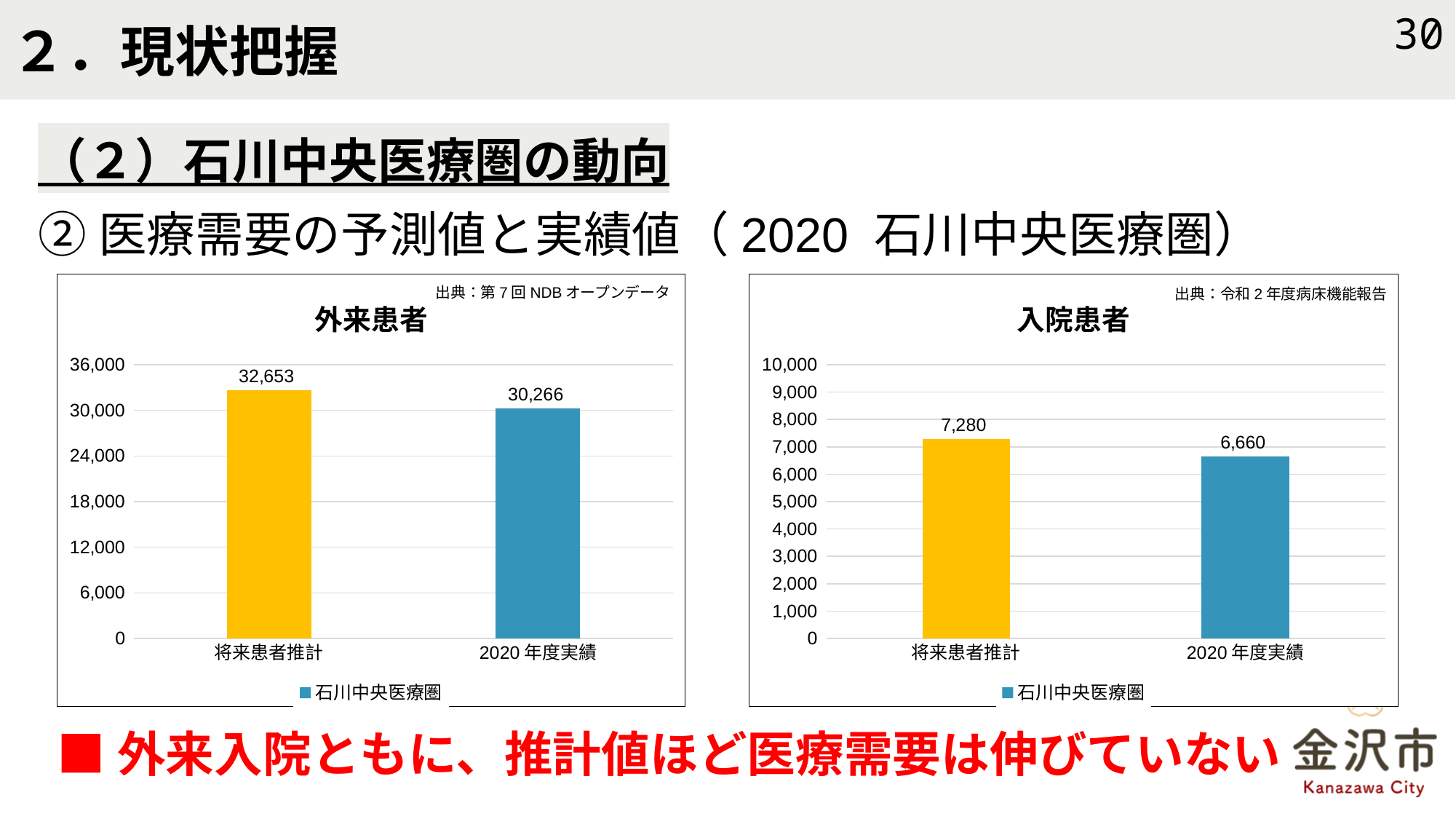

# ２．現状把握
30
（２）石川中央医療圏の動向
A
②医療需要の予測値と実績値（2020 石川中央医療圏）

### Chart: 外来患者

| Category | 石川中央医療圏 |
|---|---|
| 将来患者推計 | 32653.0 |
| 2020年度実績 | 30266.0 |

### Chart: 入院患者

| Category | 石川中央医療圏 |
|---|---|
| 将来患者推計 | 7280.0 |
| 2020年度実績 | 6660.0 |
出典：第7回NDBオープンデータ
出典：令和2年度病床機能報告
■外来入院ともに、推計値ほど医療需要は伸びていない